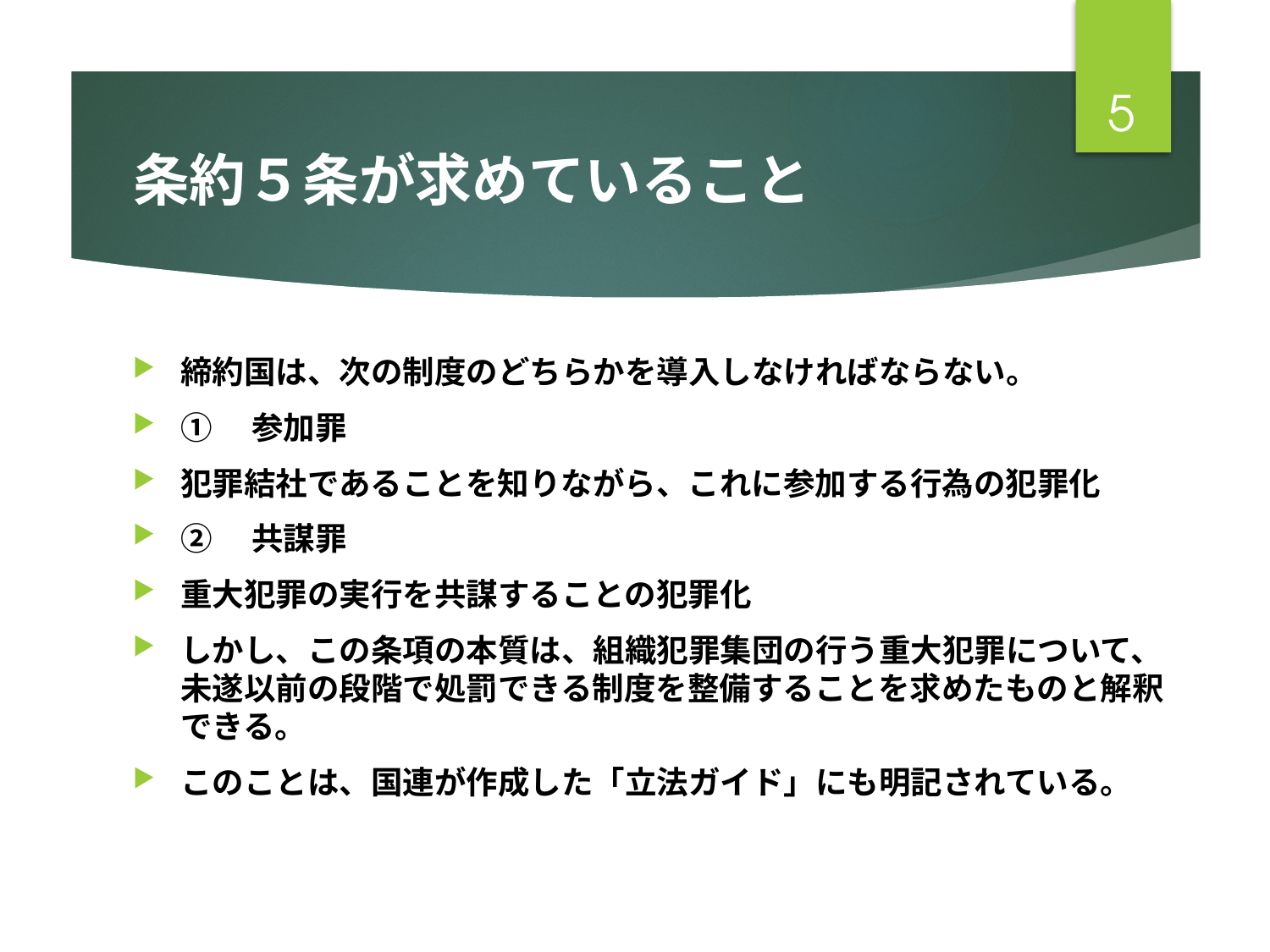

5
# 条約５条が求めていること
締約国は、次の制度のどちらかを導入しなければならない。
①　参加罪
犯罪結社であることを知りながら、これに参加する行為の犯罪化
②　共謀罪
重大犯罪の実行を共謀することの犯罪化
しかし、この条項の本質は、組織犯罪集団の行う重大犯罪について、未遂以前の段階で処罰できる制度を整備することを求めたものと解釈できる。
このことは、国連が作成した「立法ガイド」にも明記されている。